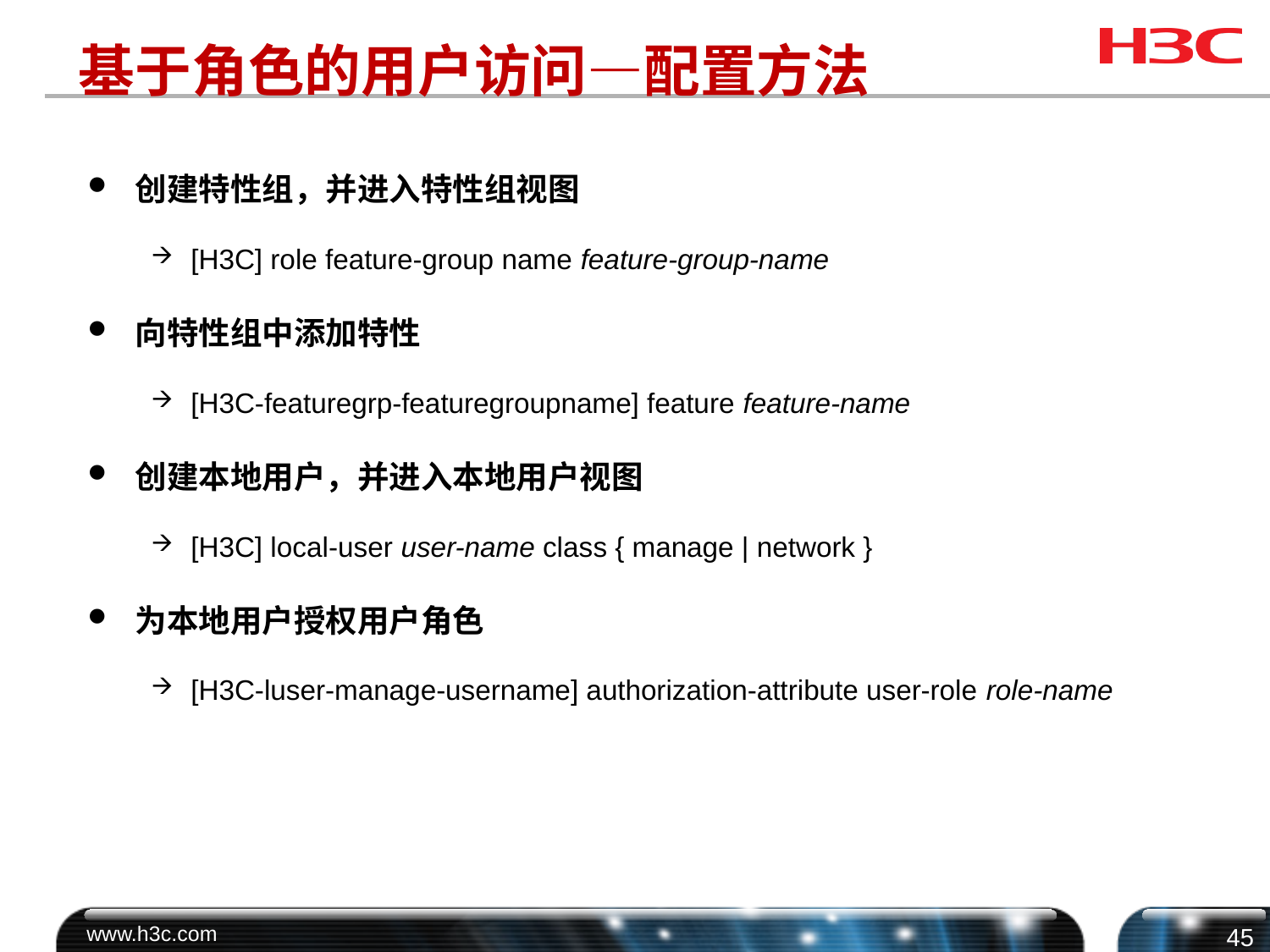

# 基于角色的用户访问—配置方法
创建特性组，并进入特性组视图
[H3C] role feature-group name feature-group-name
向特性组中添加特性
[H3C-featuregrp-featuregroupname] feature feature-name
创建本地用户，并进入本地用户视图
[H3C] local-user user-name class { manage | network }
为本地用户授权用户角色
[H3C-luser-manage-username] authorization-attribute user-role role-name